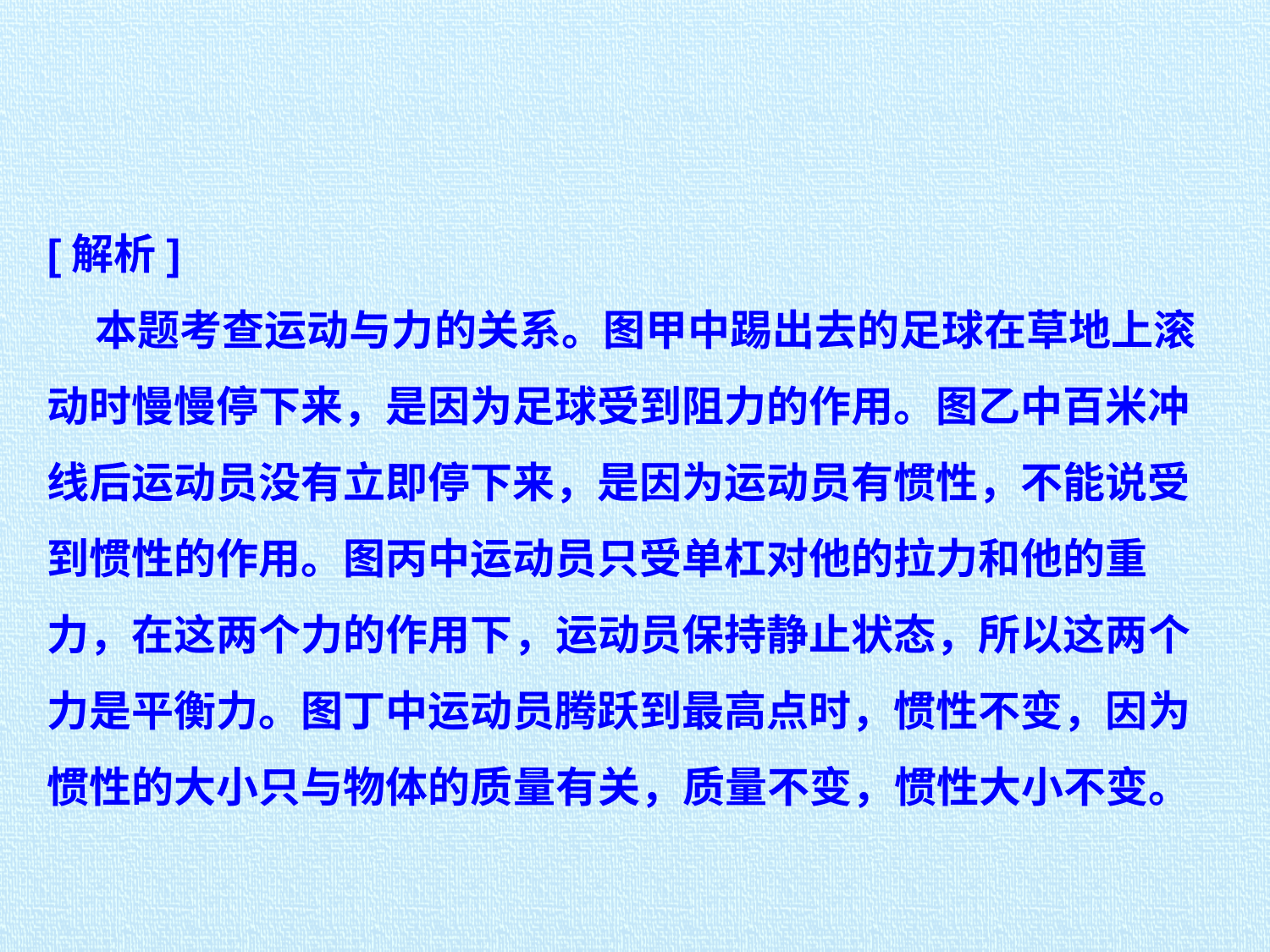

[解析]
    本题考查运动与力的关系。图甲中踢出去的足球在草地上滚动时慢慢停下来，是因为足球受到阻力的作用。图乙中百米冲线后运动员没有立即停下来，是因为运动员有惯性，不能说受到惯性的作用。图丙中运动员只受单杠对他的拉力和他的重力，在这两个力的作用下，运动员保持静止状态，所以这两个力是平衡力。图丁中运动员腾跃到最高点时，惯性不变，因为惯性的大小只与物体的质量有关，质量不变，惯性大小不变。